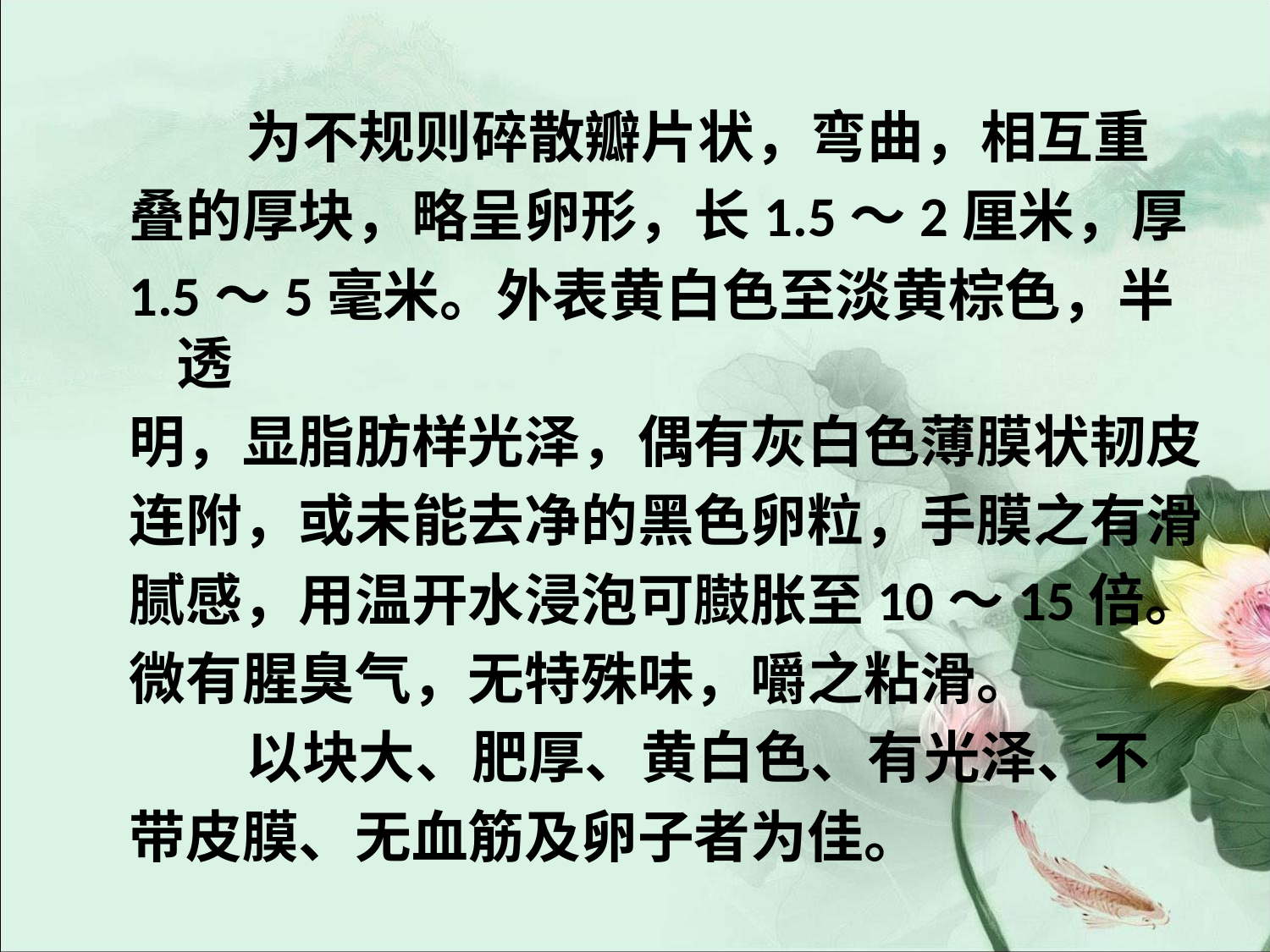

#
        为不规则碎散瓣片状，弯曲，相互重
叠的厚块，略呈卵形，长1.5～2厘米，厚
1.5～5毫米。外表黄白色至淡黄棕色，半透
明，显脂肪样光泽，偶有灰白色薄膜状韧皮
连附，或未能去净的黑色卵粒，手膜之有滑
腻感，用温开水浸泡可臌胀至10～15倍。
微有腥臭气，无特殊味，嚼之粘滑。
        以块大、肥厚、黄白色、有光泽、不
带皮膜、无血筋及卵子者为佳。